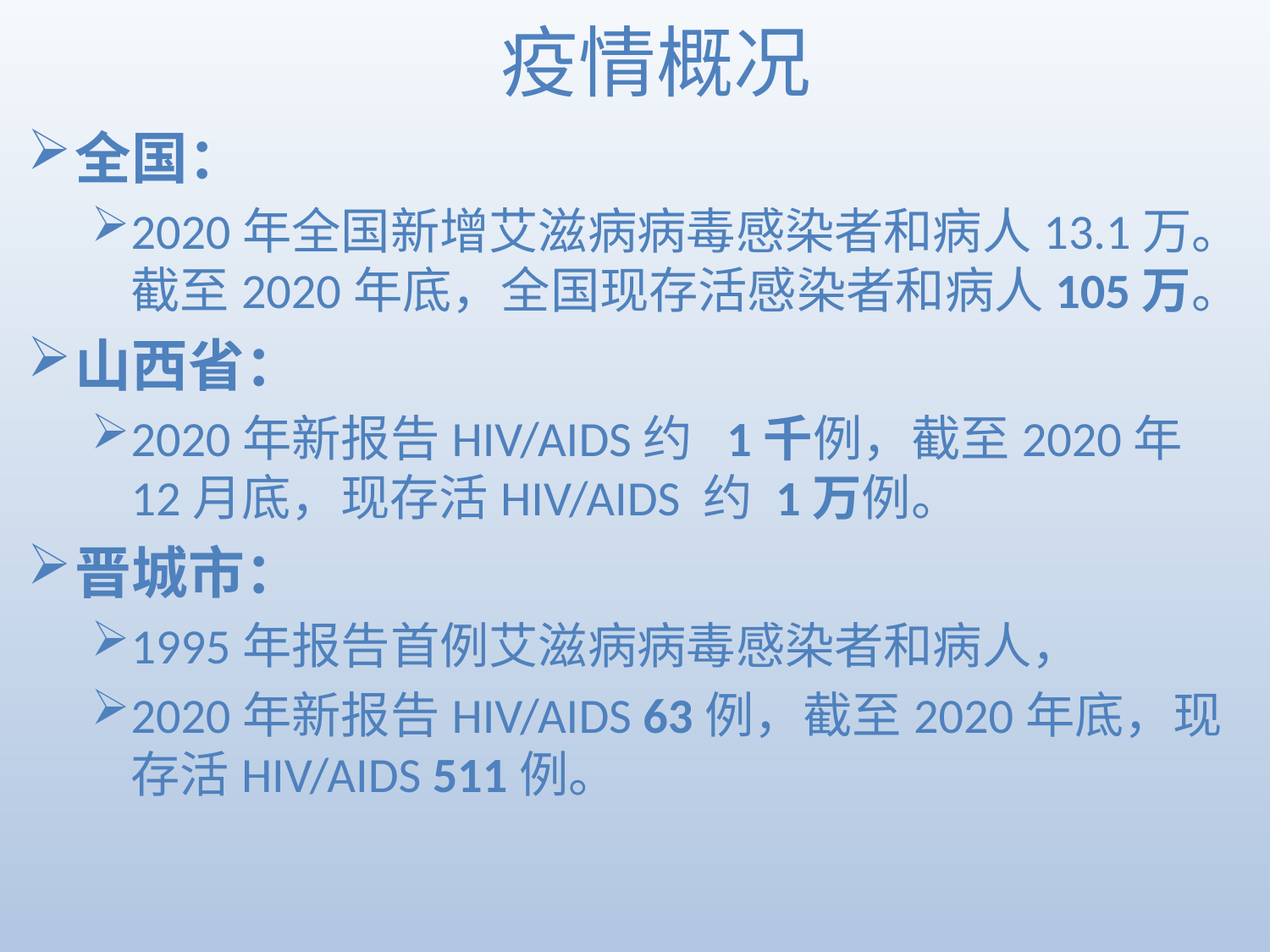

# 疫情概况
全国：
2020年全国新增艾滋病病毒感染者和病人13.1万。截至2020年底，全国现存活感染者和病人105万。
山西省：
2020年新报告HIV/AIDS约  1千例，截至2020年12月底，现存活HIV/AIDS 约 1万例。
晋城市：
1995年报告首例艾滋病病毒感染者和病人，
2020年新报告HIV/AIDS 63例，截至2020年底，现存活HIV/AIDS 511例。